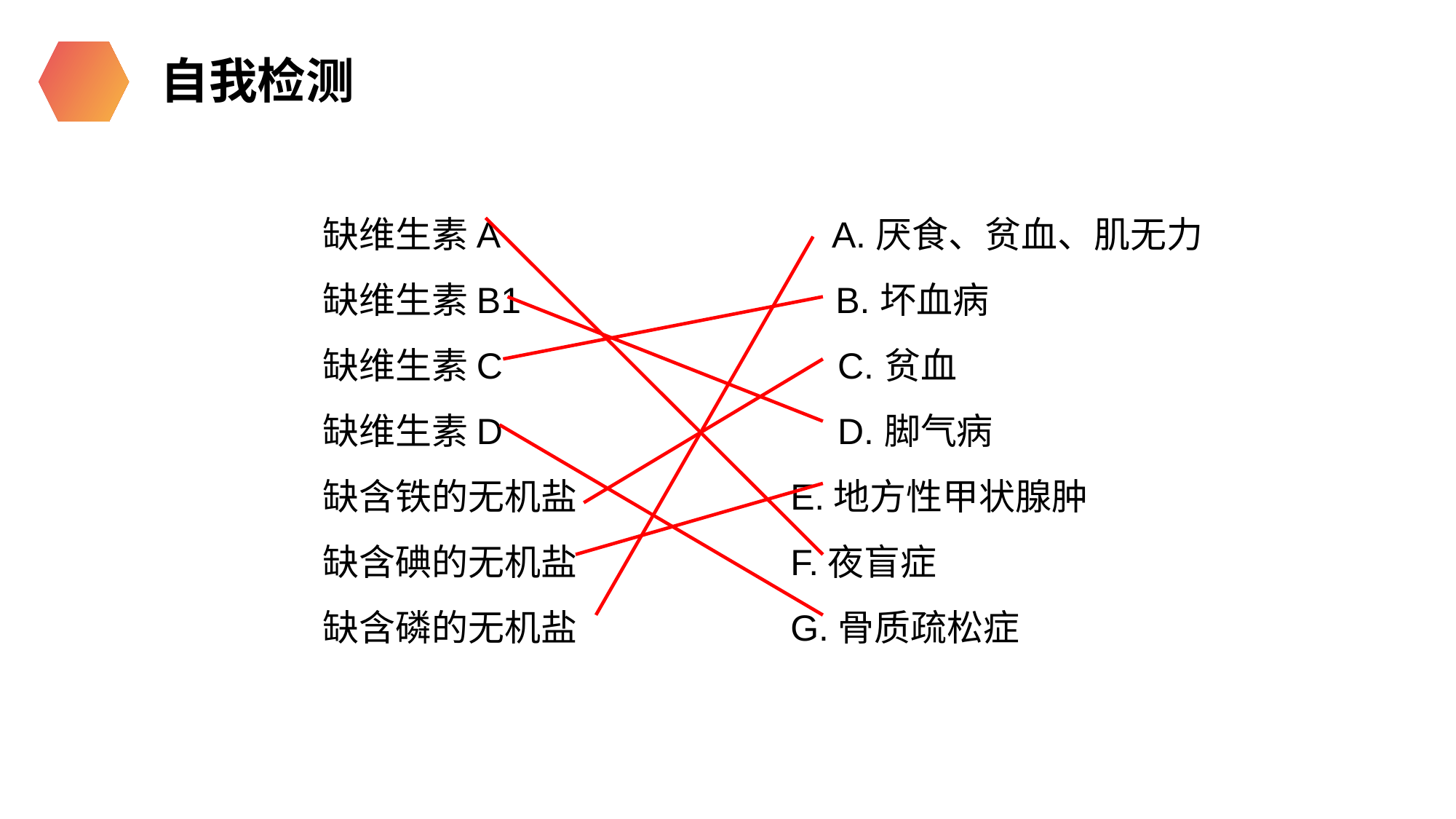

自我检测
缺维生素A                                 A.厌食、贫血、肌无力
缺维生素B1                               B.坏血病
缺维生素C                                 C.贫血
缺维生素D                                 D.脚气病
缺含铁的无机盐                         E.地方性甲状腺肿
缺含碘的无机盐                         F.夜盲症
缺含磷的无机盐                         G.骨质疏松症